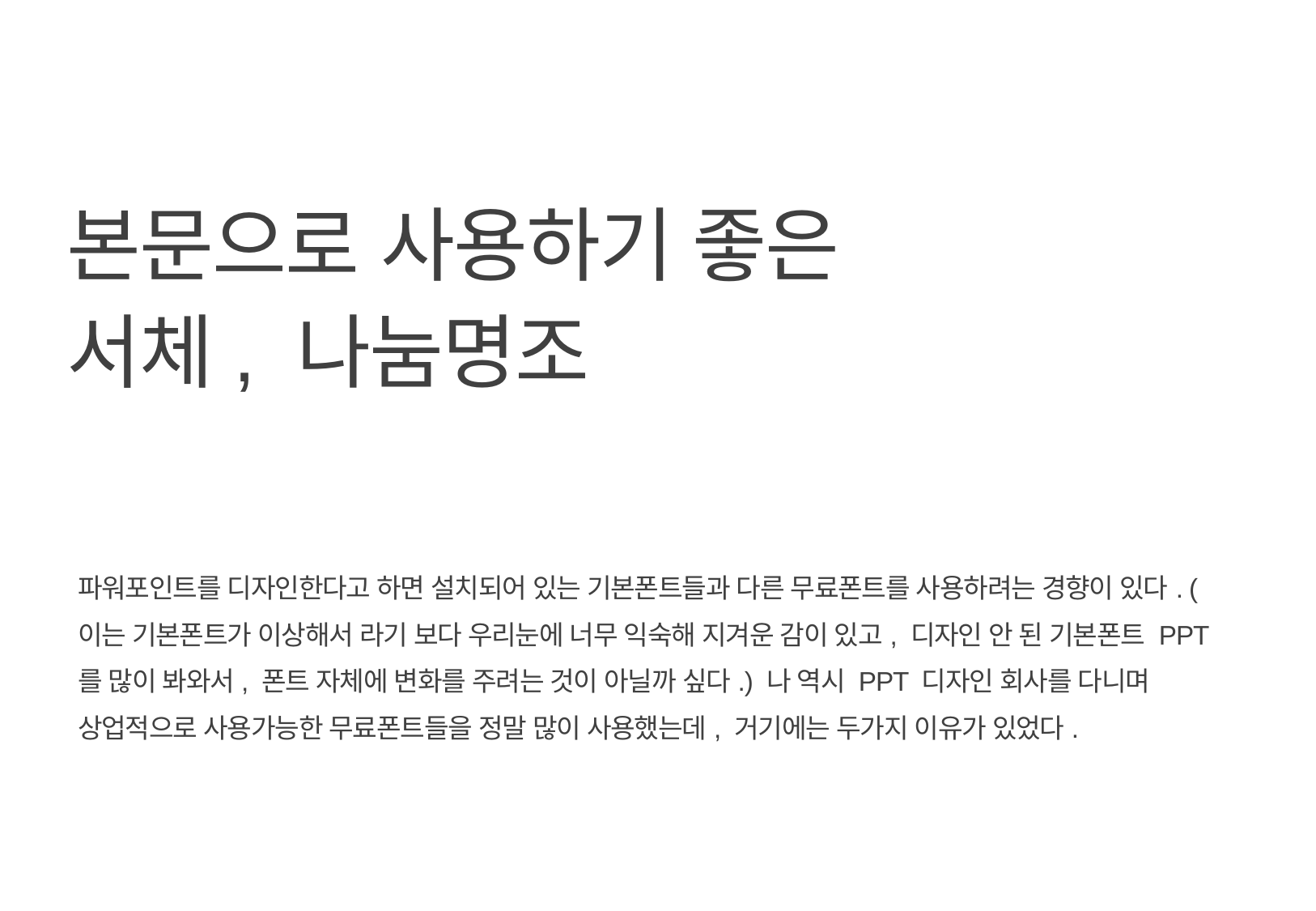

본문으로 사용하기 좋은
서체, 나눔명조
파워포인트를 디자인한다고 하면 설치되어 있는 기본폰트들과 다른 무료폰트를 사용하려는 경향이 있다. (이는 기본폰트가 이상해서 라기 보다 우리눈에 너무 익숙해 지겨운 감이 있고, 디자인 안 된 기본폰트 PPT를 많이 봐와서, 폰트 자체에 변화를 주려는 것이 아닐까 싶다.) 나 역시 PPT 디자인 회사를 다니며 상업적으로 사용가능한 무료폰트들을 정말 많이 사용했는데, 거기에는 두가지 이유가 있었다.